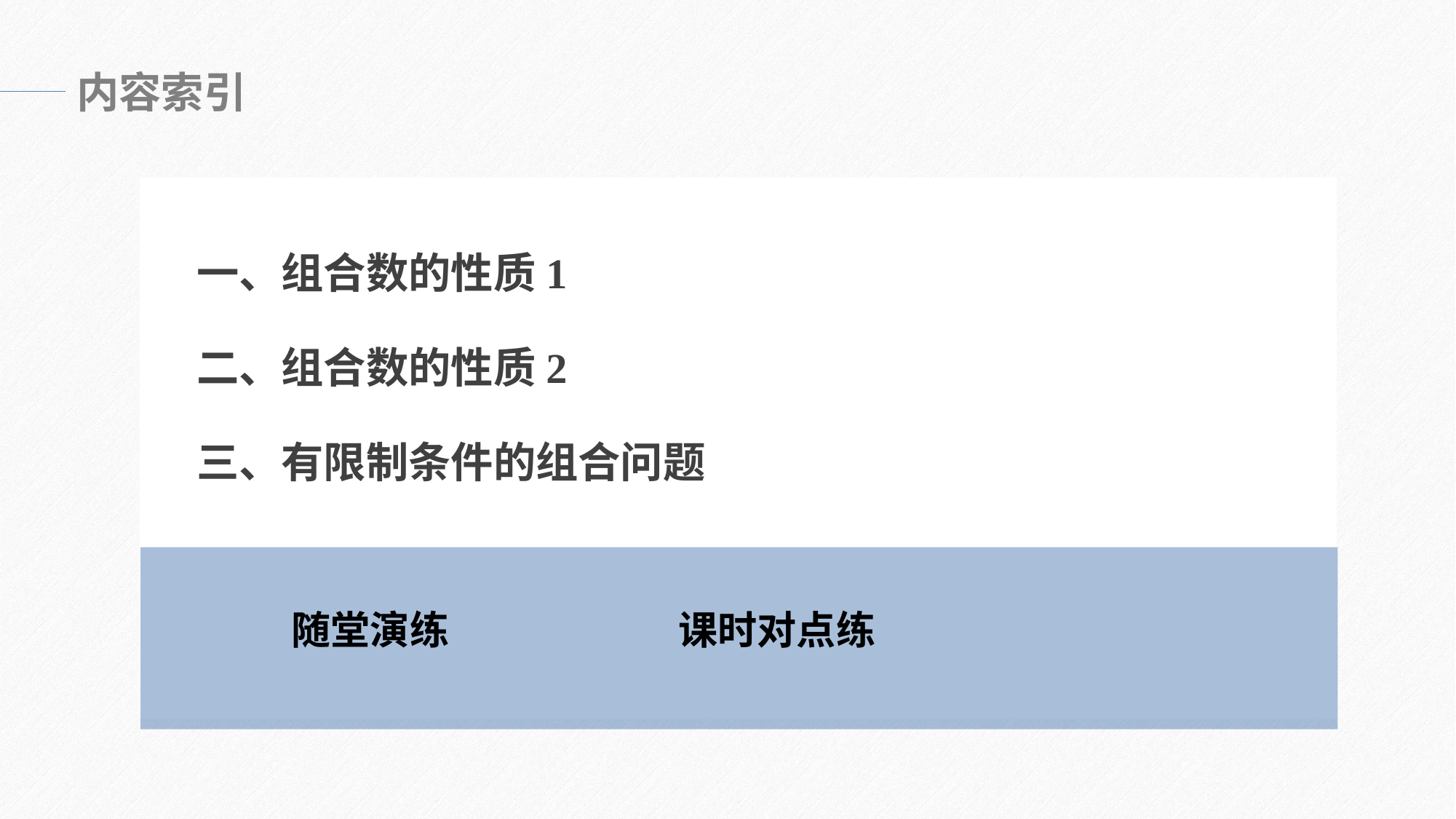

内容索引

一、组合数的性质1
二、组合数的性质2
三、有限制条件的组合问题

随堂演练
课时对点练